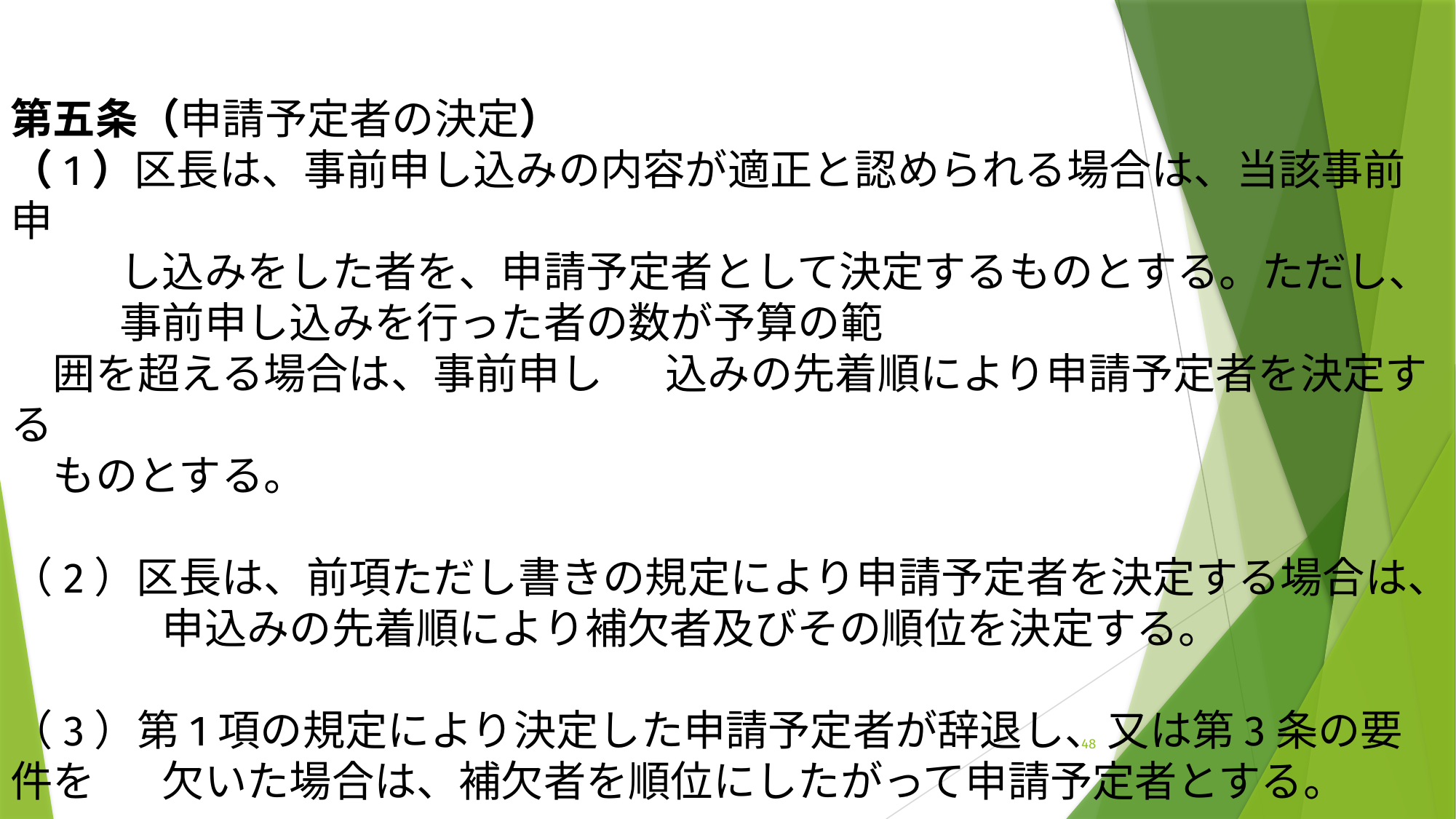

第五条（申請予定者の決定）
（1）区長は、事前申し込みの内容が適正と認められる場合は、当該事前申
	し込みをした者を、申請予定者として決定するものとする。ただし、	事前申し込みを行った者の数が予算の範
　囲を超える場合は、事前申し	込みの先着順により申請予定者を決定する
　ものとする。

（2）区長は、前項ただし書きの規定により申請予定者を決定する場合は、
	　申込みの先着順により補欠者及びその順位を決定する。

（3）第1項の規定により決定した申請予定者が辞退し、又は第3条の要件を	　欠いた場合は、補欠者を順位にしたがって申請予定者とする。

48